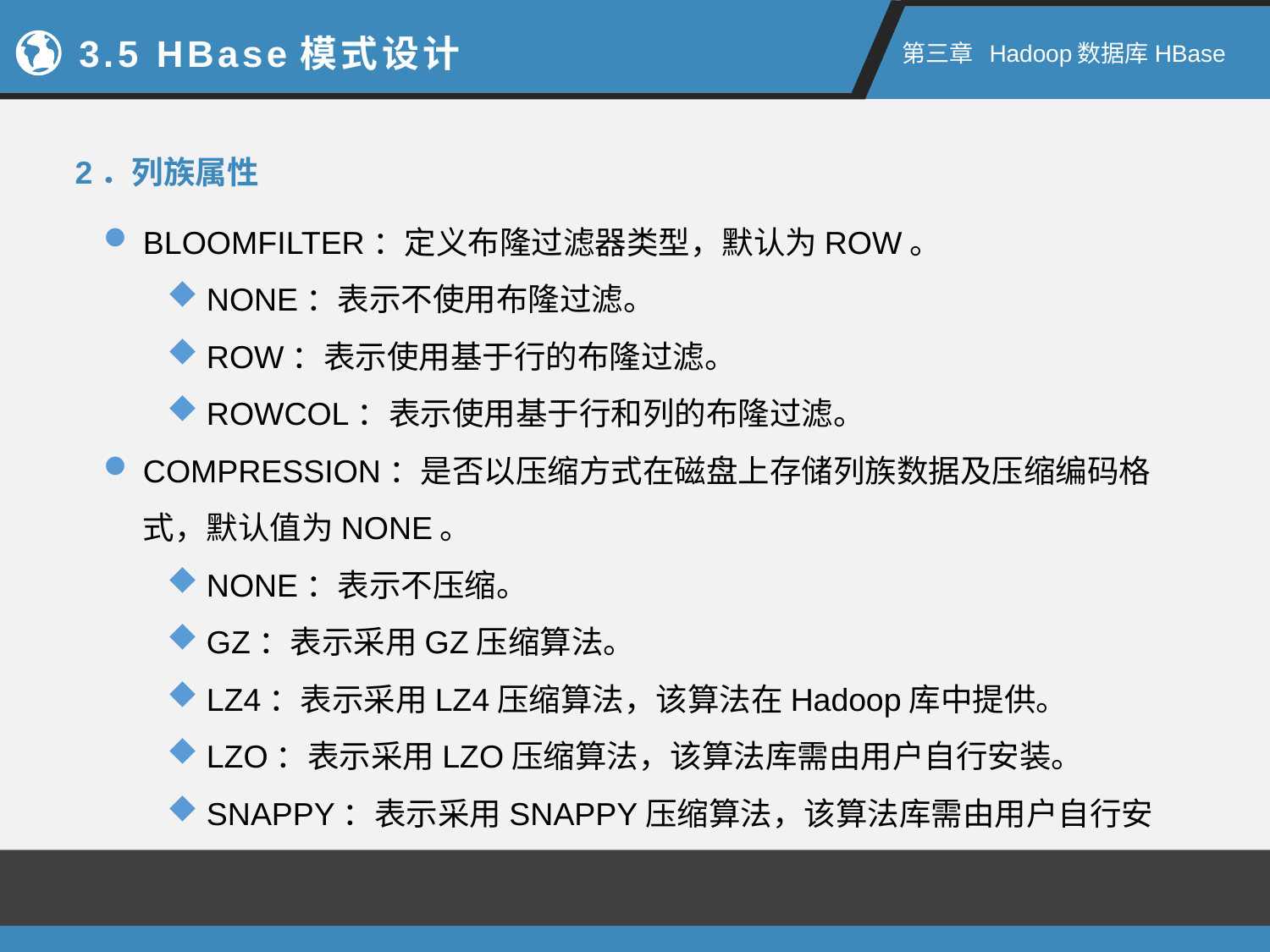

3.5 HBase模式设计

第三章  Hadoop数据库HBase
2．列族属性
BLOOMFILTER：定义布隆过滤器类型，默认为ROW。
NONE：表示不使用布隆过滤。
ROW：表示使用基于行的布隆过滤。
ROWCOL：表示使用基于行和列的布隆过滤。
COMPRESSION：是否以压缩方式在磁盘上存储列族数据及压缩编码格式，默认值为NONE。
NONE：表示不压缩。
GZ：表示采用GZ压缩算法。
LZ4：表示采用LZ4压缩算法，该算法在Hadoop库中提供。
LZO：表示采用LZO压缩算法，该算法库需由用户自行安装。
SNAPPY：表示采用SNAPPY压缩算法，该算法库需由用户自行安装。